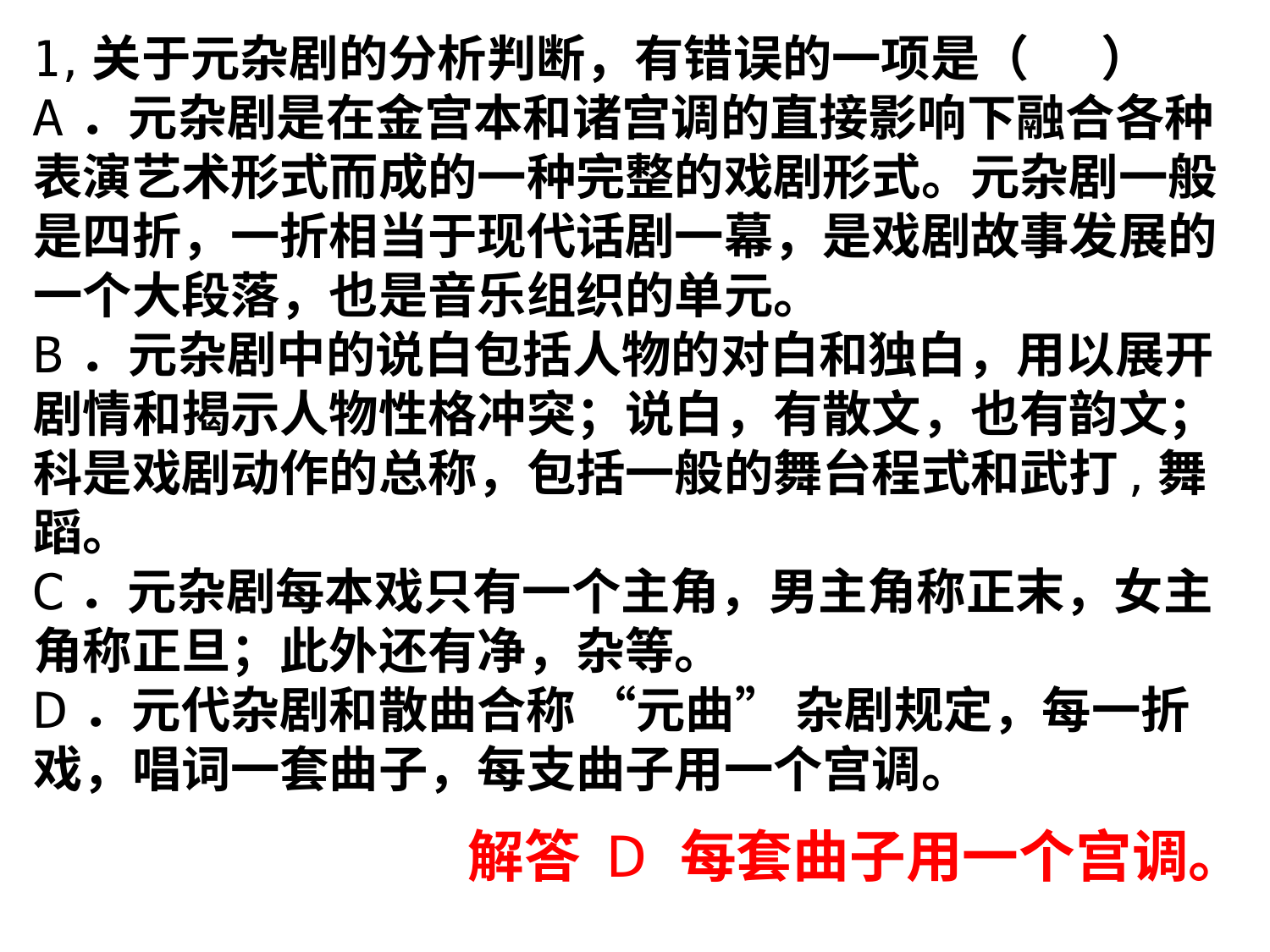

1,关于元杂剧的分析判断，有错误的一项是（  　）
A．元杂剧是在金宫本和诸宫调的直接影响下融合各种表演艺术形式而成的一种完整的戏剧形式。元杂剧一般是四折，一折相当于现代话剧一幕，是戏剧故事发展的一个大段落，也是音乐组织的单元。
B．元杂剧中的说白包括人物的对白和独白，用以展开剧情和揭示人物性格冲突；说白，有散文，也有韵文；科是戏剧动作的总称，包括一般的舞台程式和武打,舞蹈。
C．元杂剧每本戏只有一个主角，男主角称正末，女主角称正旦；此外还有净，杂等。
D．元代杂剧和散曲合称 “元曲” 杂剧规定，每一折戏，唱词一套曲子，每支曲子用一个宫调。
解答 D 每套曲子用一个宫调。